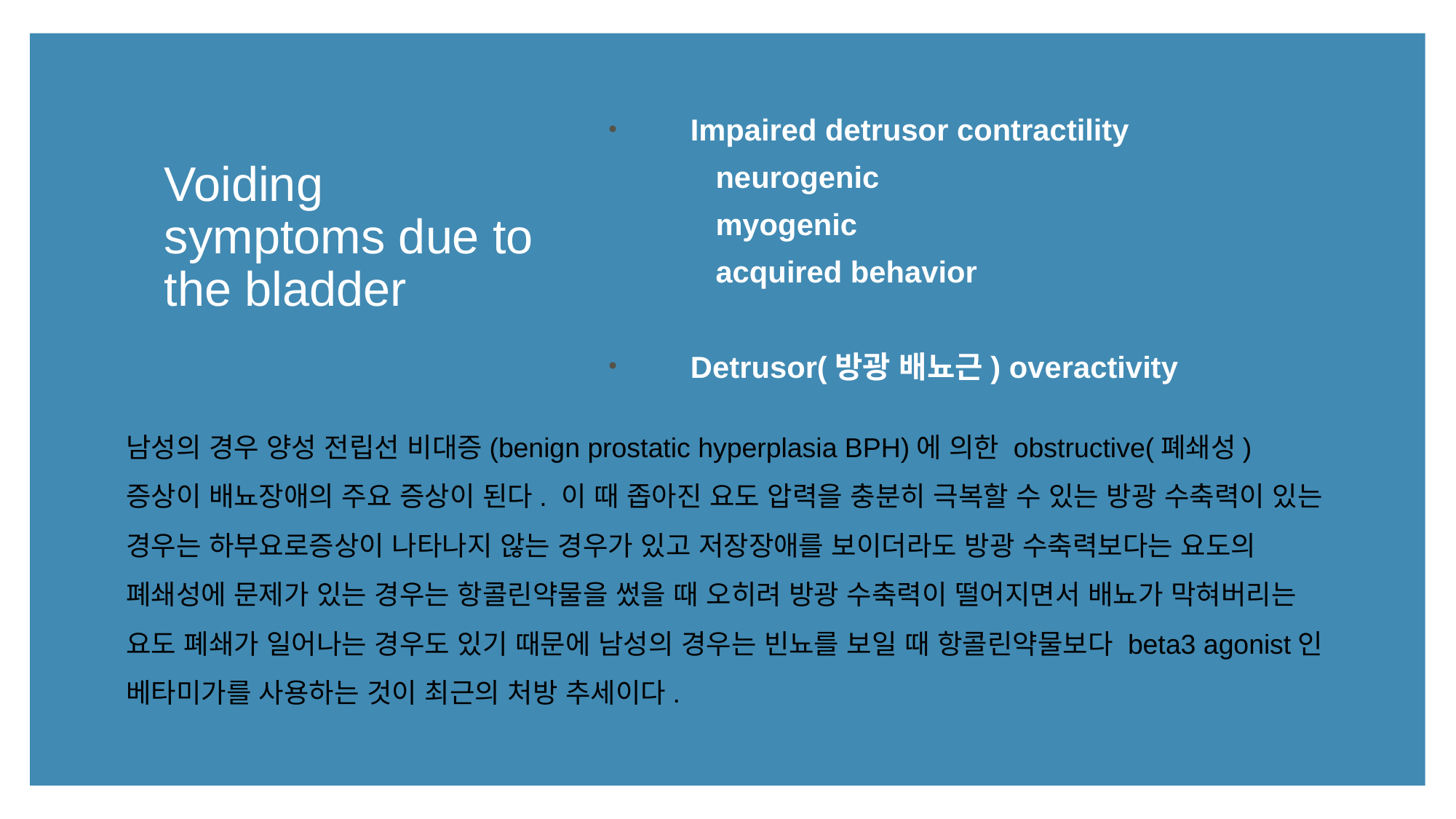

Impaired detrusor contractility
   neurogenic
   myogenic
   acquired behavior

Detrusor(방광 배뇨근) overactivity

# Voiding symptoms due to the bladder
남성의 경우 양성 전립선 비대증(benign prostatic hyperplasia BPH)에 의한 obstructive(폐쇄성) 증상이 배뇨장애의 주요 증상이 된다. 이 때 좁아진 요도 압력을 충분히 극복할 수 있는 방광 수축력이 있는 경우는 하부요로증상이 나타나지 않는 경우가 있고 저장장애를 보이더라도 방광 수축력보다는 요도의 폐쇄성에 문제가 있는 경우는 항콜린약물을 썼을 때 오히려 방광 수축력이 떨어지면서 배뇨가 막혀버리는 요도 폐쇄가 일어나는 경우도 있기 때문에 남성의 경우는 빈뇨를 보일 때 항콜린약물보다 beta3 agonist인 베타미가를 사용하는 것이 최근의 처방 추세이다.